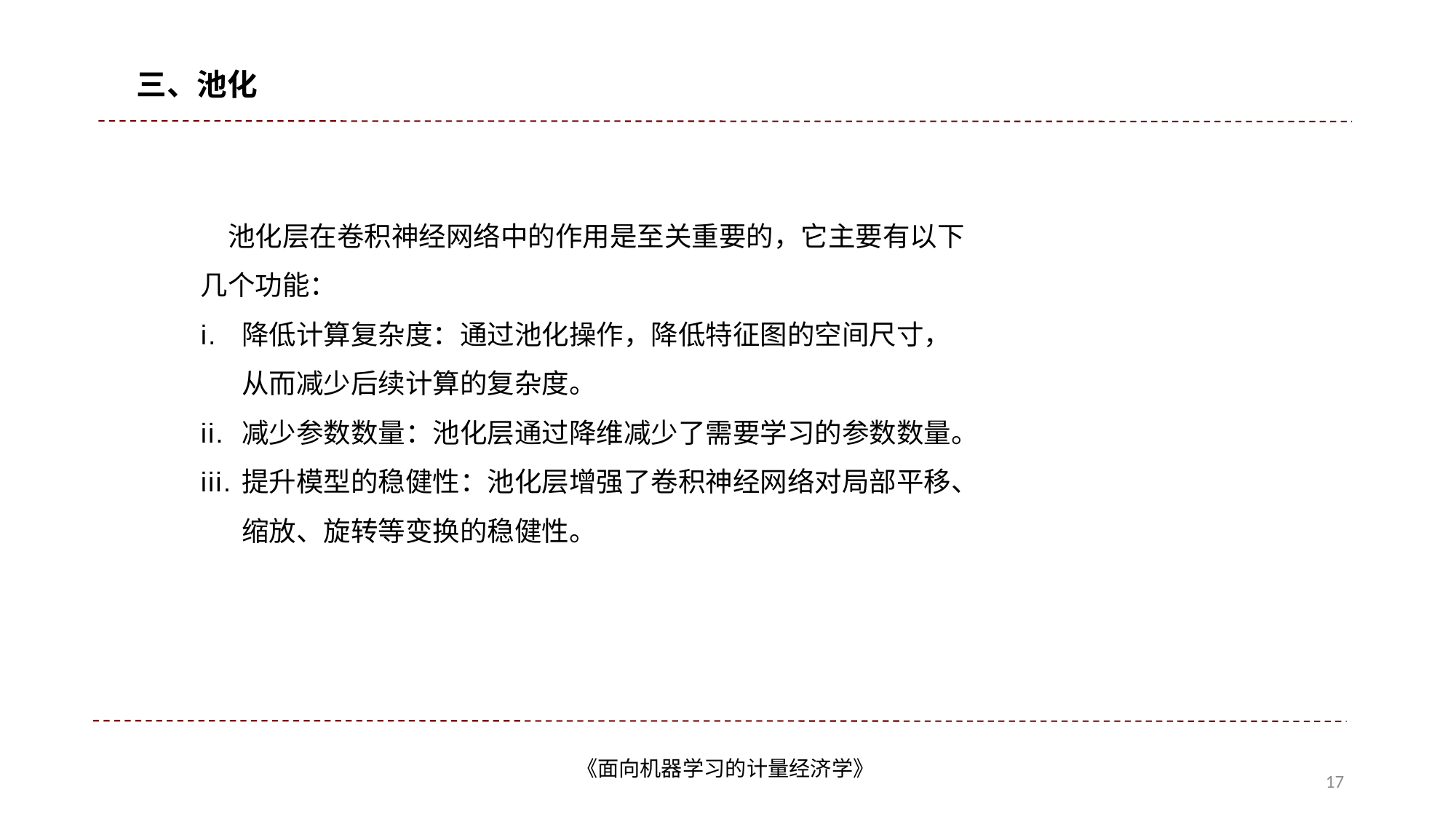

三、池化

池化层在卷积神经网络中的作用是至关重要的，它主要有以下几个功能：
降低计算复杂度：通过池化操作，降低特征图的空间尺寸，从而减少后续计算的复杂度。
减少参数数量：池化层通过降维减少了需要学习的参数数量。
提升模型的稳健性：池化层增强了卷积神经网络对局部平移、缩放、旋转等变换的稳健性。
2025年7月
《面向机器学习的计量经济学》
17